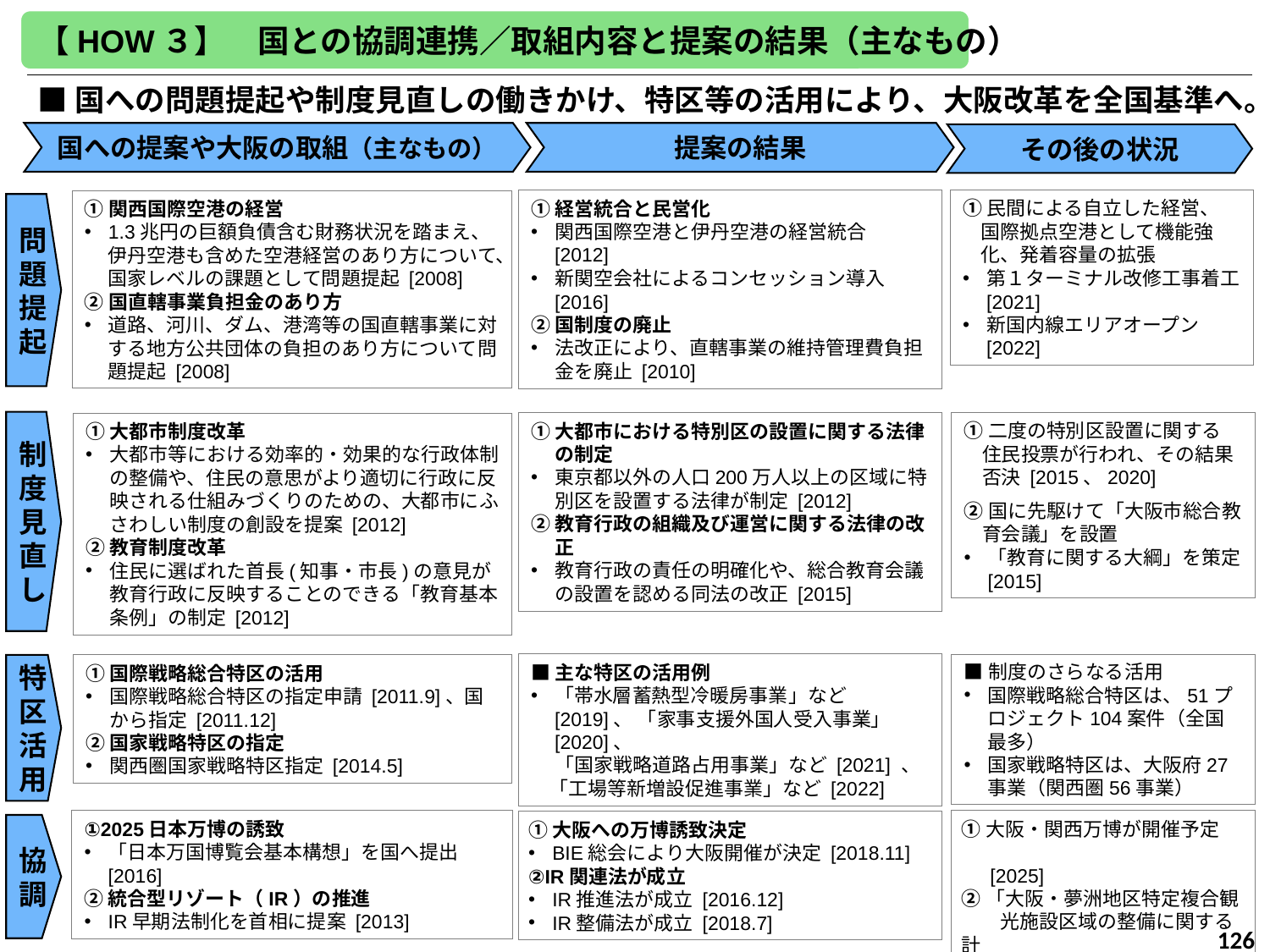

【HOW３】　国との協調連携／取組内容と提案の結果（主なもの）
■国への問題提起や制度見直しの働きかけ、特区等の活用により、大阪改革を全国基準へ。
国への提案や大阪の取組（主なもの）
提案の結果
その後の状況
①民間による自立した経営、
   国際拠点空港として機能強
   化、発着容量の拡張
第１ターミナル改修工事着工[2021]
新国内線エリアオープン[2022]
①経営統合と民営化
関西国際空港と伊丹空港の経営統合　[2012]
新関空会社によるコンセッション導入　[2016]
②国制度の廃止
法改正により、直轄事業の維持管理費負担金を廃止 [2010]
①関西国際空港の経営
1.3兆円の巨額負債含む財務状況を踏まえ、伊丹空港も含めた空港経営のあり方について、国家レベルの課題として問題提起 [2008]
②国直轄事業負担金のあり方
道路、河川、ダム、港湾等の国直轄事業に対する地方公共団体の負担のあり方について問題提起 [2008]
問題提起
制度見直し
①二度の特別区設置に関する
   住民投票が行われ、その結果
   否決 [2015、2020]
②国に先駆けて「大阪市総合教
   育会議」を設置
「教育に関する大綱」を策定[2015]
①大都市における特別区の設置に関する法律
　 の制定
東京都以外の人口200万人以上の区域に特別区を設置する法律が制定 [2012]
②教育行政の組織及び運営に関する法律の改
　 正
教育行政の責任の明確化や、総合教育会議の設置を認める同法の改正 [2015]
①大都市制度改革
大都市等における効率的・効果的な行政体制の整備や、住民の意思がより適切に行政に反映される仕組みづくりのための、大都市にふさわしい制度の創設を提案 [2012]
②教育制度改革
住民に選ばれた首長(知事・市長)の意見が教育行政に反映することのできる「教育基本条例」の制定 [2012]
■主な特区の活用例
「帯水層蓄熱型冷暖房事業」など [2019]、 「家事支援外国人受入事業」  [2020]、
　 「国家戦略道路占用事業」など [2021] 、
   「工場等新増設促進事業」など [2022]
■制度のさらなる活用
国際戦略総合特区は、51プロジェクト104案件（全国最多）
国家戦略特区は、大阪府27事業（関西圏56事業）
特区活用
①国際戦略総合特区の活用
国際戦略総合特区の指定申請 [2011.9]、国から指定 [2011.12]
②国家戦略特区の指定
関西圏国家戦略特区指定 [2014.5]
①2025日本万博の誘致
「日本万国博覧会基本構想」を国へ提出　[2016]
②統合型リゾート（IR）の推進
IR早期法制化を首相に提案 [2013]
①大阪・関西万博が開催予定
　 [2025]
②「大阪・夢洲地区特定複合観
　　光施設区域の整備に関する計
　　画」が認定 [2023]
①大阪への万博誘致決定
BIE総会により大阪開催が決定 [2018.11]
②IR関連法が成立
IR推進法が成立 [2016.12]
IR整備法が成立 [2018.7]
協調
126